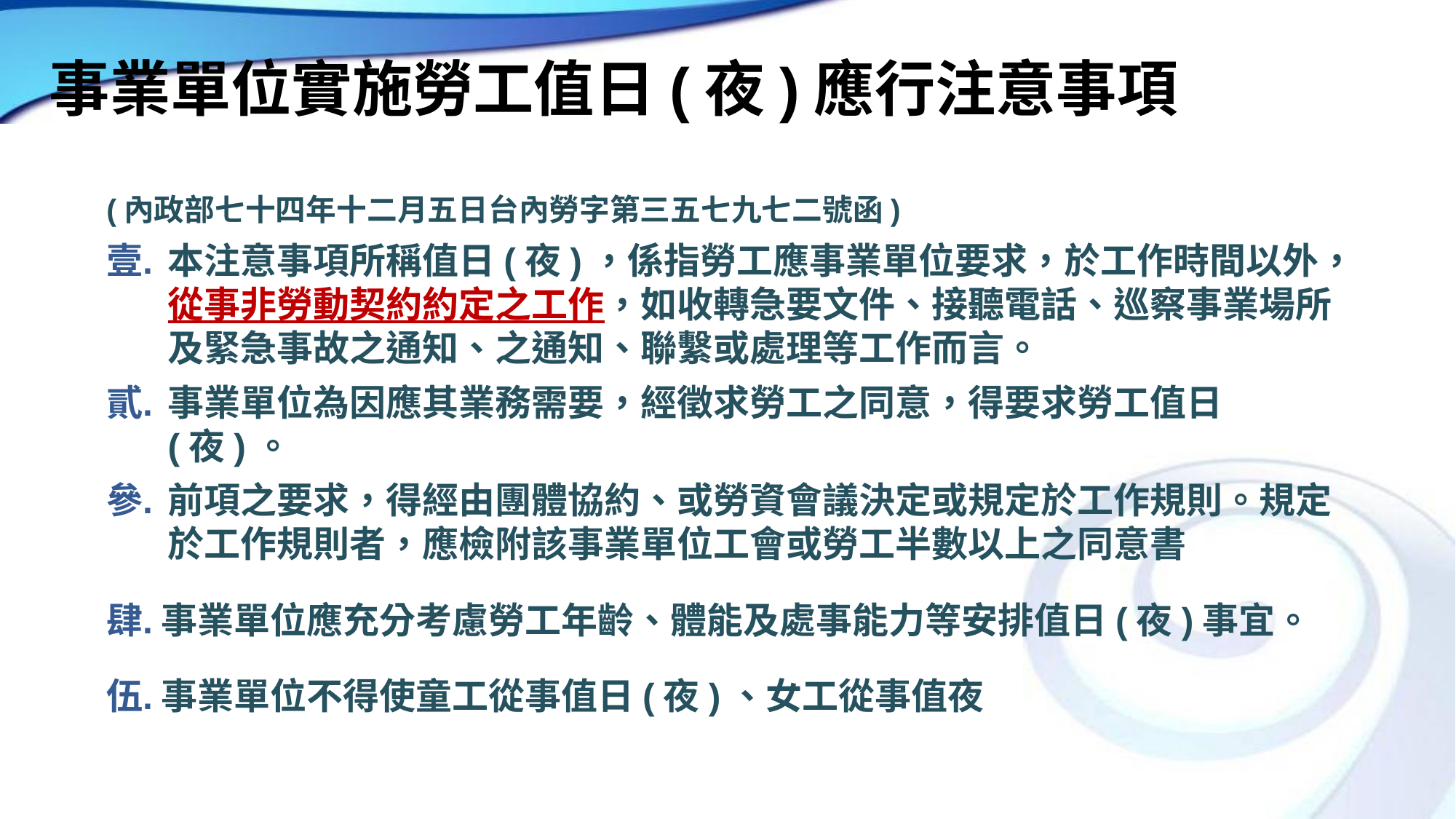

# 事業單位實施勞工值日(夜)應行注意事項
(內政部七十四年十二月五日台內勞字第三五七九七二號函)
本注意事項所稱值日(夜)，係指勞工應事業單位要求，於工作時間以外，從事非勞動契約約定之工作，如收轉急要文件、接聽電話、巡察事業場所及緊急事故之通知、之通知、聯繫或處理等工作而言。
事業單位為因應其業務需要，經徵求勞工之同意，得要求勞工值日(夜)。
前項之要求，得經由團體協約、或勞資會議決定或規定於工作規則。規定於工作規則者，應檢附該事業單位工會或勞工半數以上之同意書
事業單位應充分考慮勞工年齡、體能及處事能力等安排值日(夜)事宜。
事業單位不得使童工從事值日(夜)、女工從事值夜